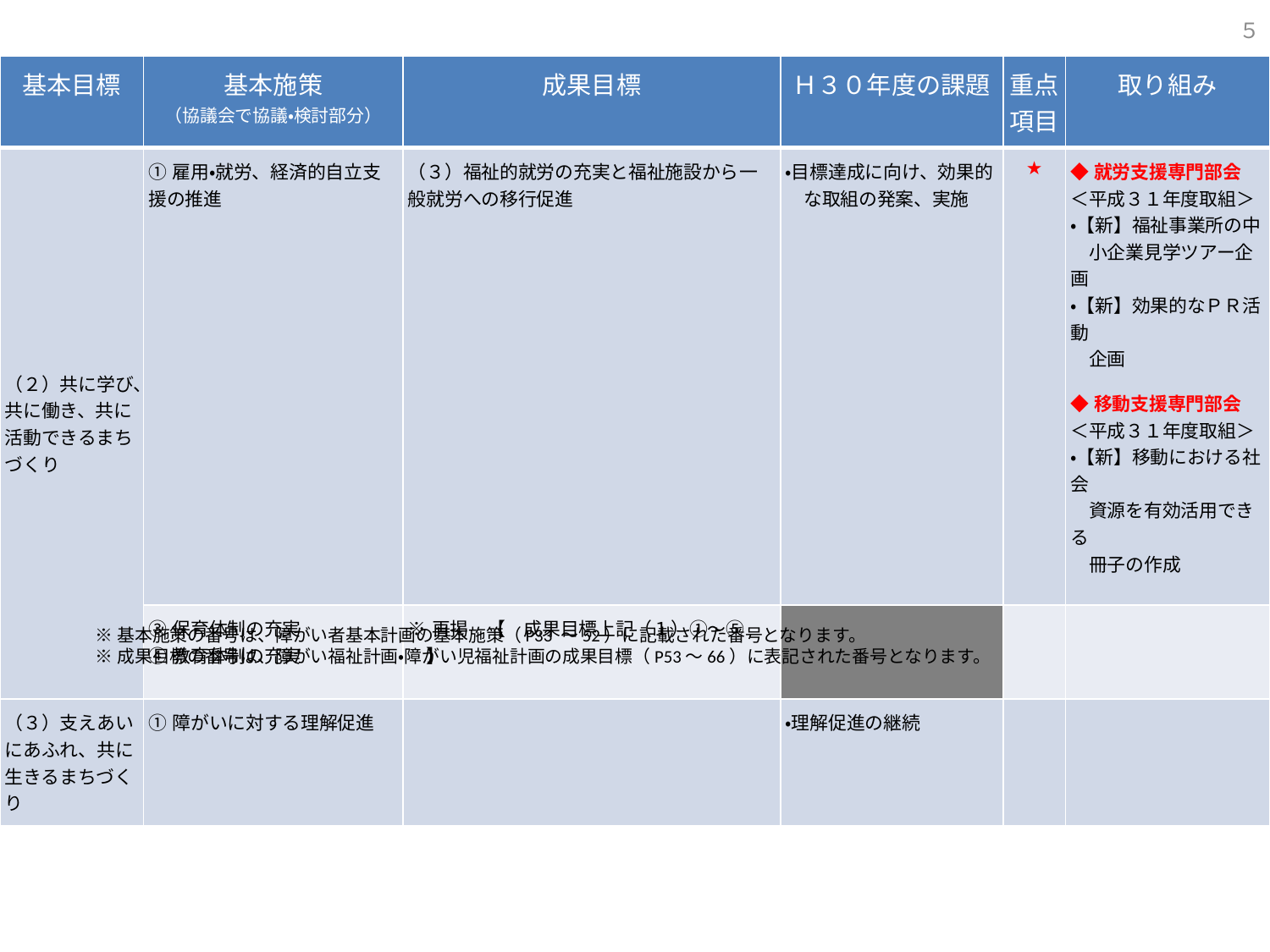

５
| 基本目標 | 基本施策 （協議会で協議・検討部分） | 成果目標 | Ｈ３０年度の課題 | 重点項目 | 取り組み |
| --- | --- | --- | --- | --- | --- |
| （２）共に学び、共に働き、共に活動できるまちづくり | ①雇用・就労、経済的自立支援の推進 | （３）福祉的就労の充実と福祉施設から一般就労への移行促進 | ・目標達成に向け、効果的 　な取組の発案、実施 | ★ | ◆就労支援専門部会 ＜平成３１年度取組＞ ・【新】福祉事業所の中 　小企業見学ツアー企画 ・【新】効果的なＰＲ活動 　企画 ◆移動支援専門部会 ＜平成３１年度取組＞ ・【新】移動における社会 　資源を有効活用できる 　冊子の作成 |
|  | ③保育体制の充実 ④教育体制の充実 | ※再掲　【　成果目標上記（１）①～⑤　】 |  |  |  |
| （３）支えあいにあふれ、共に生きるまちづくり | ①障がいに対する理解促進 |  | ・理解促進の継続 |  |  |
※基本施策の番号は、障がい者基本計画の基本施策（P33 ～52）に記載された番号となります。
※成果目標の番号は、障がい福祉計画・障がい児福祉計画の成果目標（P53～66）に表記された番号となります。